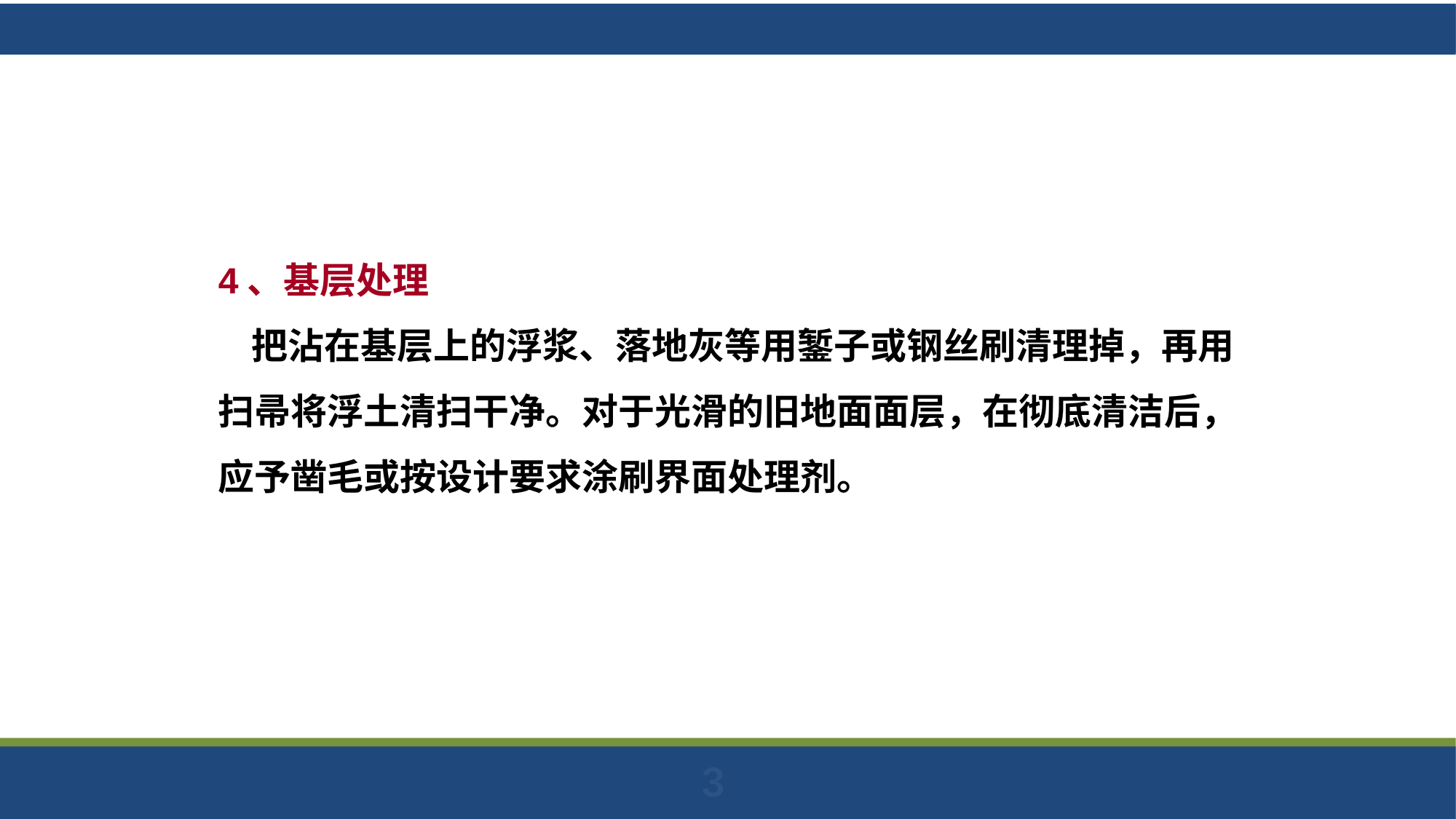

4、基层处理
   把沾在基层上的浮浆、落地灰等用錾子或钢丝刷清理掉，再用扫帚将浮土清扫干净。对于光滑的旧地面面层，在彻底清洁后，应予凿毛或按设计要求涂刷界面处理剂。

3